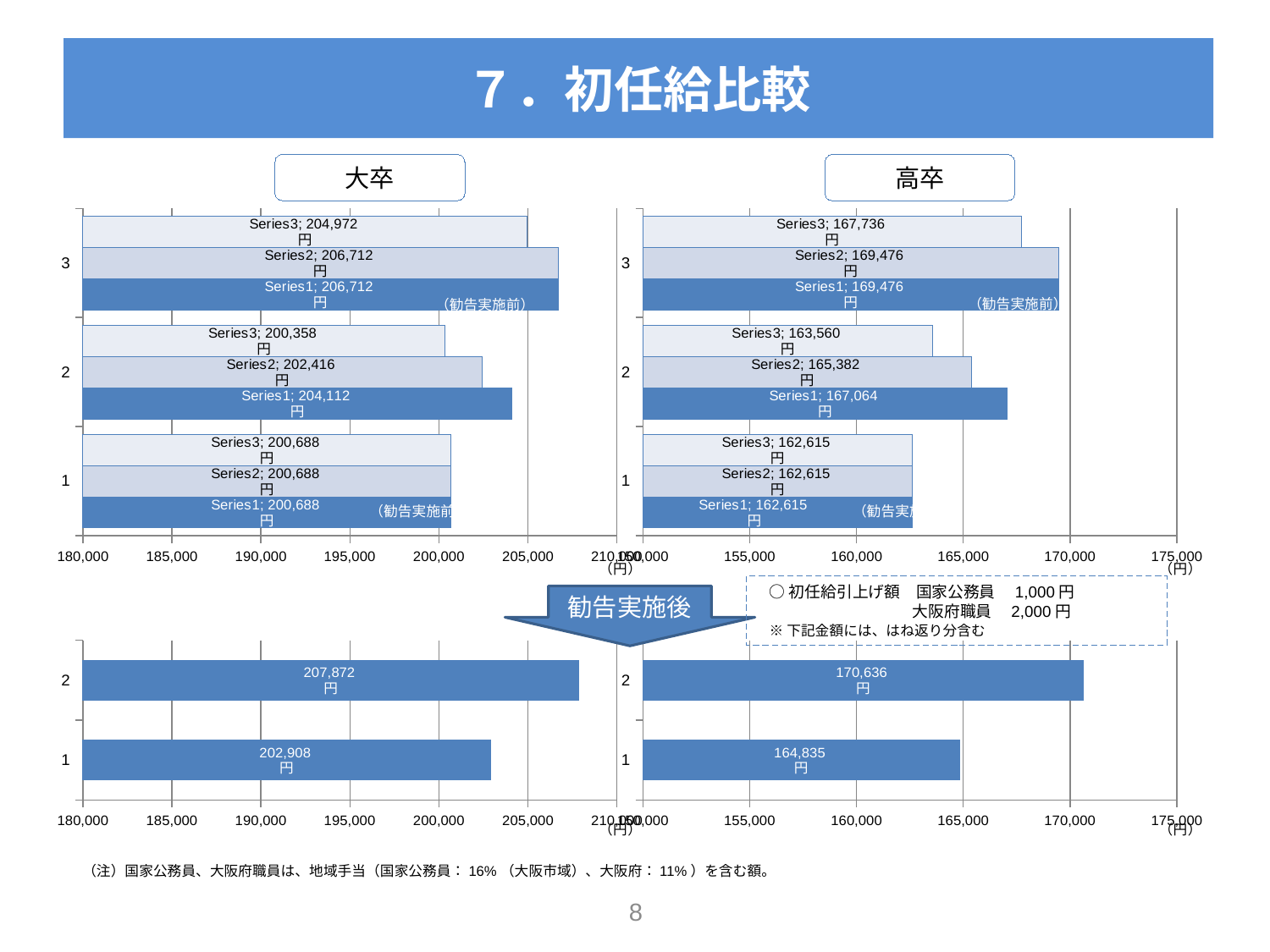

# ７．初任給比較
大卒
高卒

### Chart

| Category |  |  |  |
|---|---|---|---|

### Chart

| Category |  |  |  |
|---|---|---|---|
（勧告実施前）
（勧告実施前）
（勧告実施前）
（勧告実施前）
○初任給引上げ額　国家公務員　1,000円
　　　　　　　　　大阪府職員　2,000円
※下記金額には、はね返り分含む
勧告実施後

### Chart

| Category |  |
|---|---|

### Chart

| Category |  |
|---|---|
（注）国家公務員、大阪府職員は、地域手当（国家公務員：16%（大阪市域）、大阪府：11%）を含む額。
8